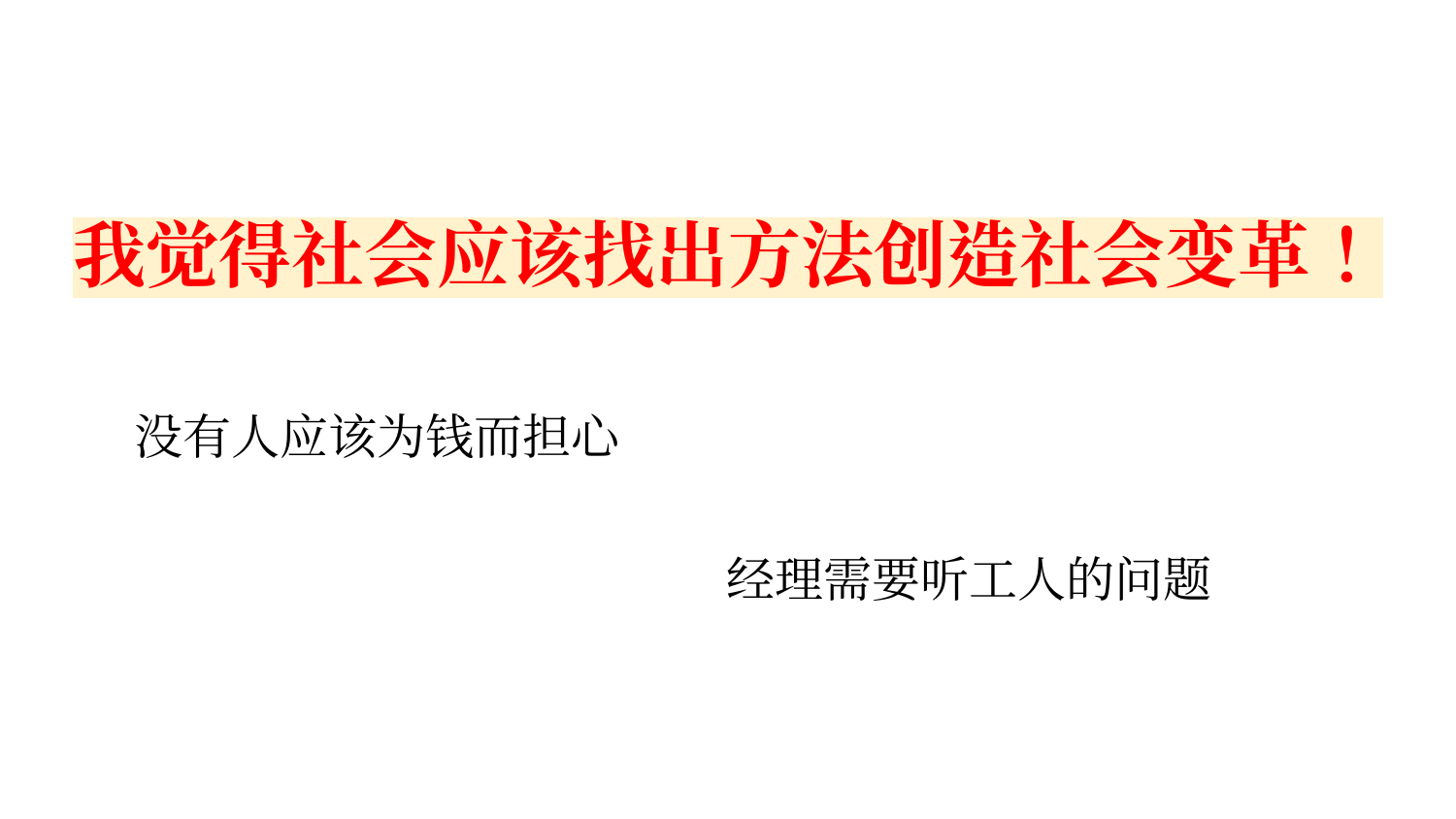

# 我觉得社会应该找出方法创造社会变革！
没有人应该为钱而担心

经理需要听工人的问题